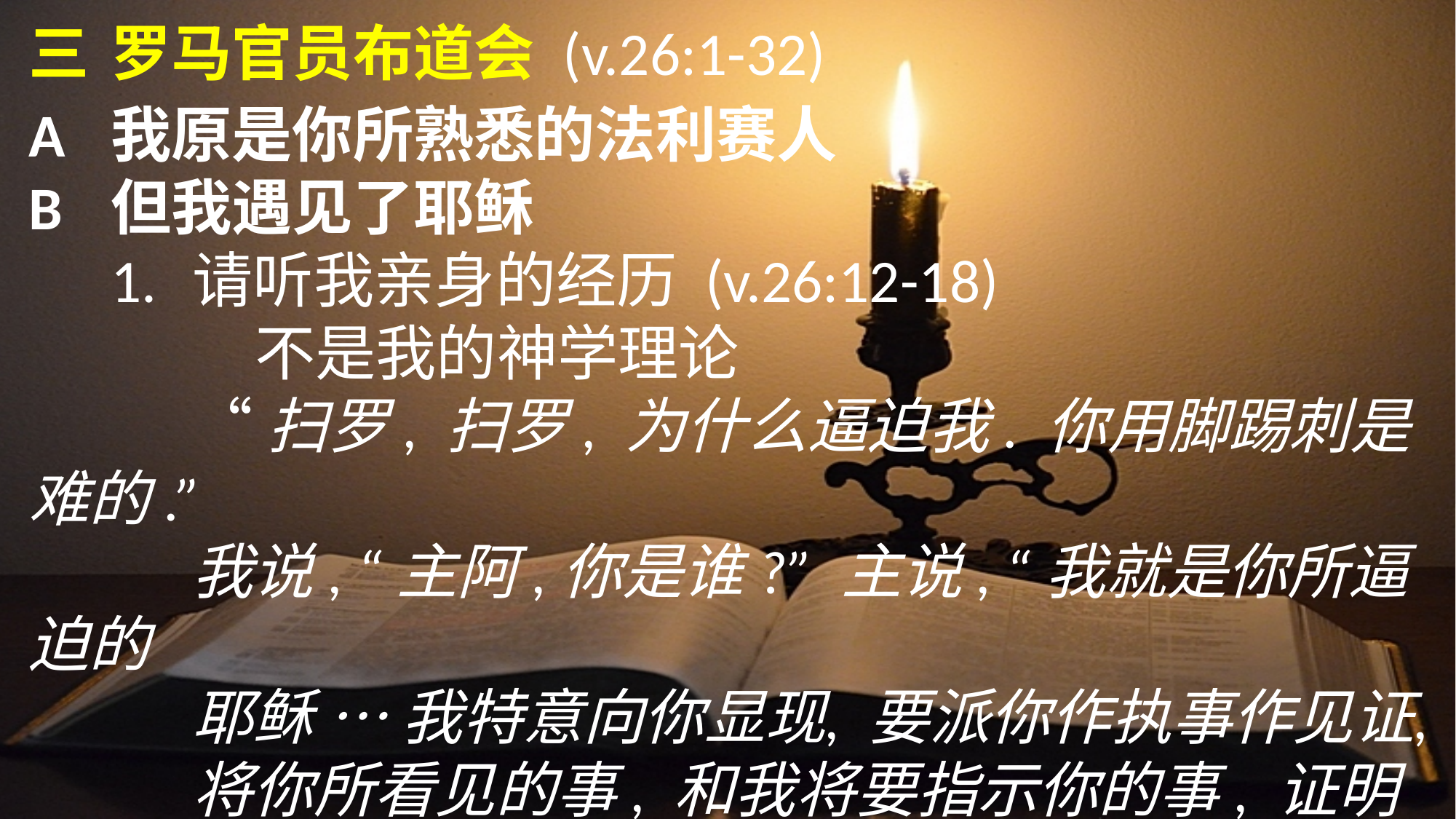

三	罗马官员布道会 (v.26:1-32)
A	我原是你所熟悉的法利赛人
B	但我遇见了耶稣
	1.	请听我亲身的经历 (v.26:12-18)
			不是我的神学理论
		“扫罗, 扫罗, 为什么逼迫我. 你用脚踢刺是难的.”
		我说, “主阿,你是谁?” 主	说, “我就是你所逼迫的
		耶稣 … 	我特意向你显现, 要派你作执事作见证,
		将你所看见的事, 和我将要	指示你的事, 证明出
		来.”